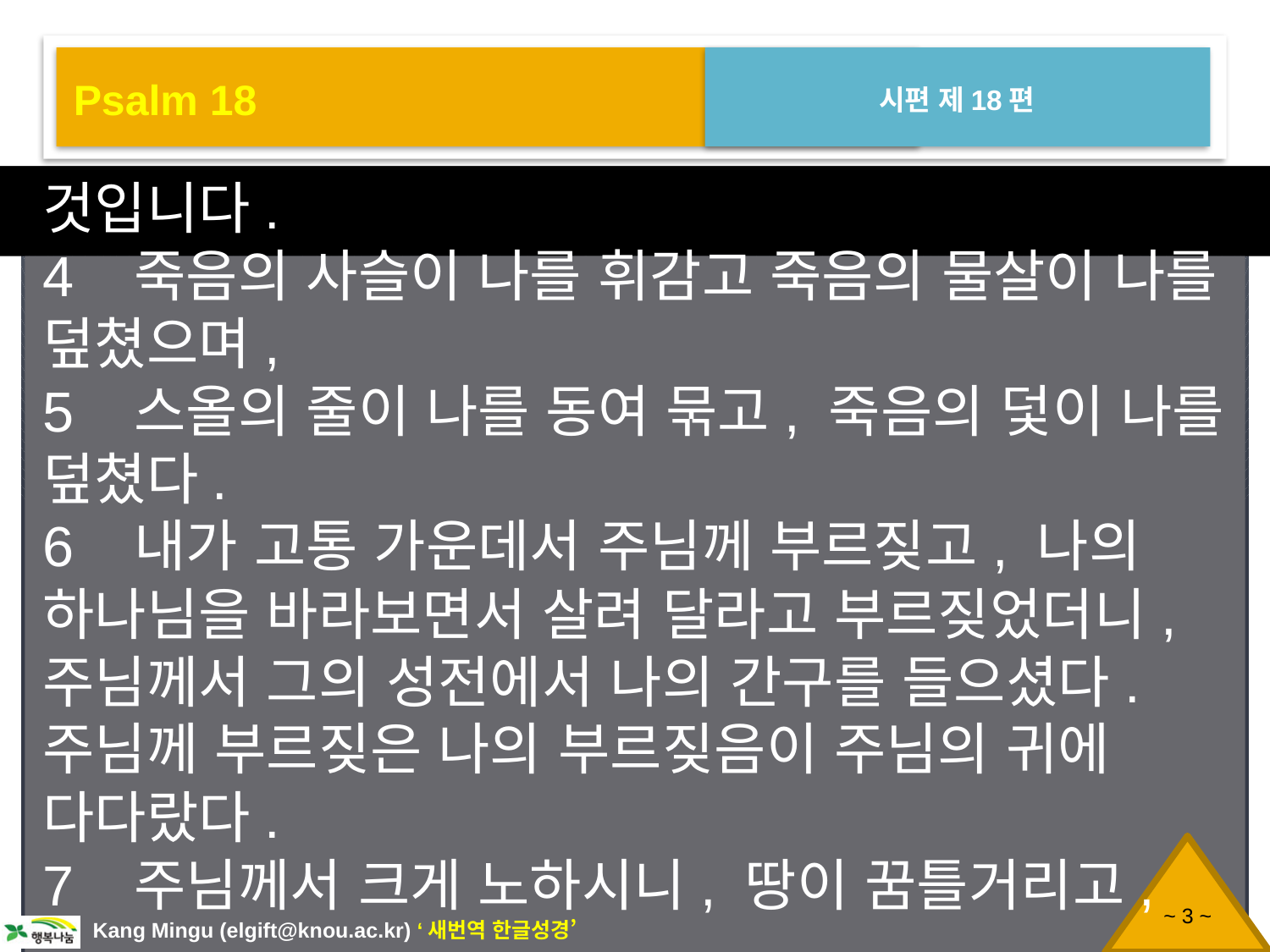

Psalm 18
시편 제18편
것입니다.
4   죽음의 사슬이 나를 휘감고 죽음의 물살이 나를 덮쳤으며,
5   스올의 줄이 나를 동여 묶고, 죽음의 덫이 나를 덮쳤다.
6   내가 고통 가운데서 주님께 부르짖고, 나의 하나님을 바라보면서 살려 달라고 부르짖었더니, 주님께서 그의 성전에서 나의 간구를 들으셨다. 주님께 부르짖은 나의 부르짖음이 주님의 귀에 다다랐다.
7   주님께서 크게 노하시니, 땅이 꿈틀거리고,